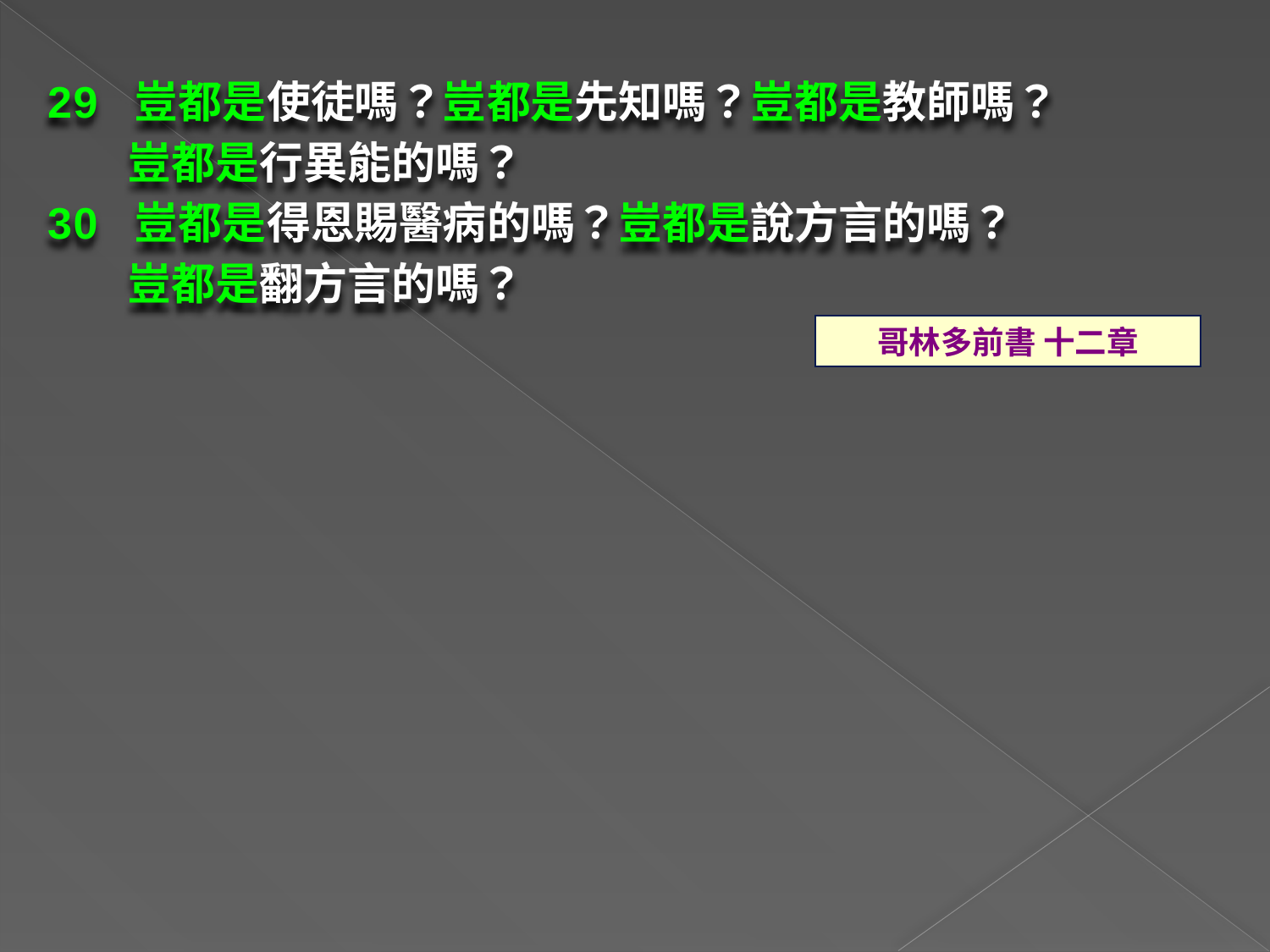

豈都是使徒嗎？豈都是先知嗎？豈都是教師嗎？
       豈都是行異能的嗎？
豈都是得恩賜醫病的嗎？豈都是說方言的嗎？
       豈都是翻方言的嗎？
哥林多前書 十二章